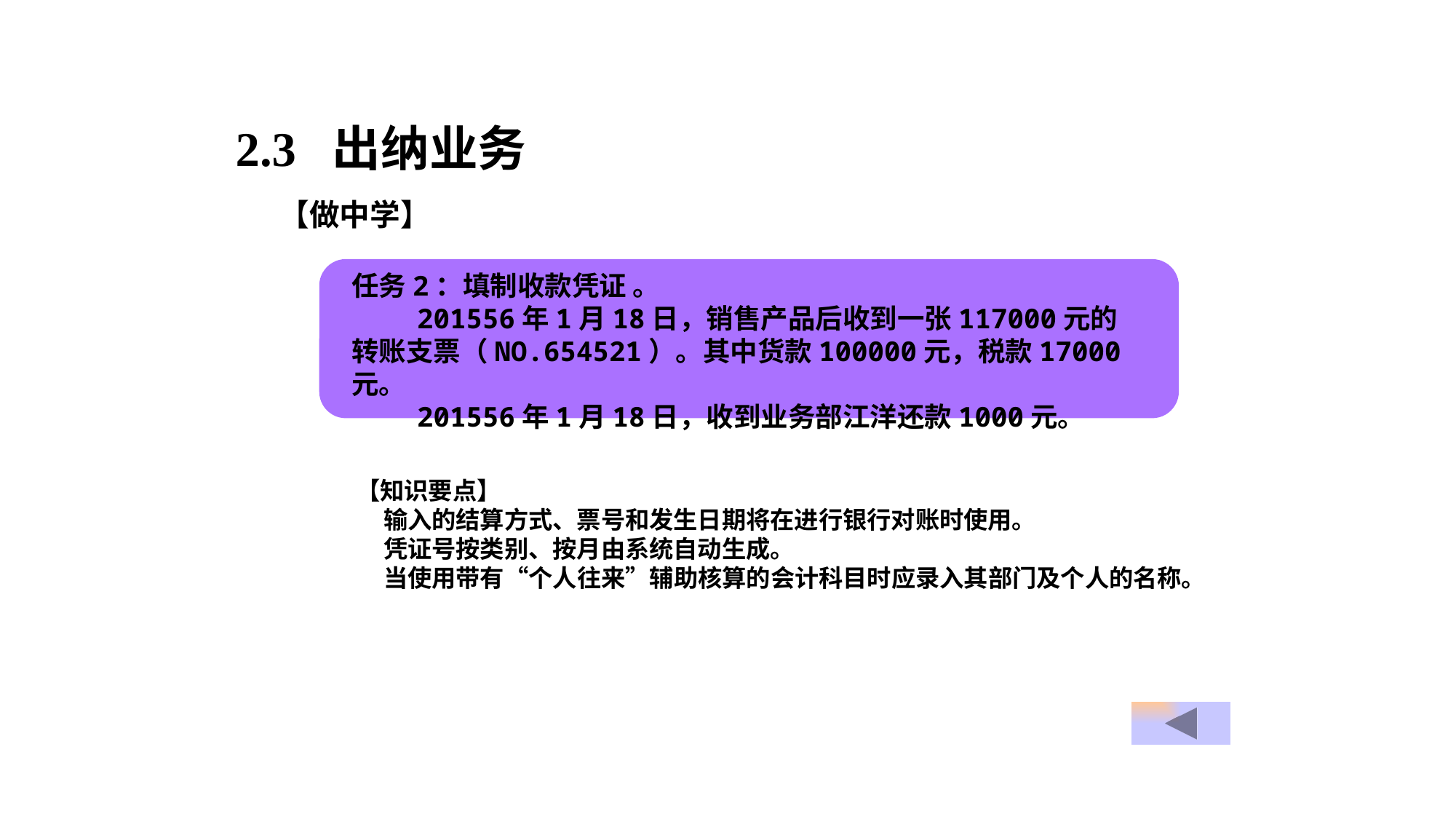

2.3  出纳业务
【做中学】

任务2：填制收款凭证 。
    201556年1月18日，销售产品后收到一张117000元的转账支票（NO.654521）。其中货款100000元，税款17000元。
    201556年1月18日，收到业务部江洋还款1000元。
【知识要点】
    输入的结算方式、票号和发生日期将在进行银行对账时使用。
    凭证号按类别、按月由系统自动生成。
    当使用带有“个人往来”辅助核算的会计科目时应录入其部门及个人的名称。